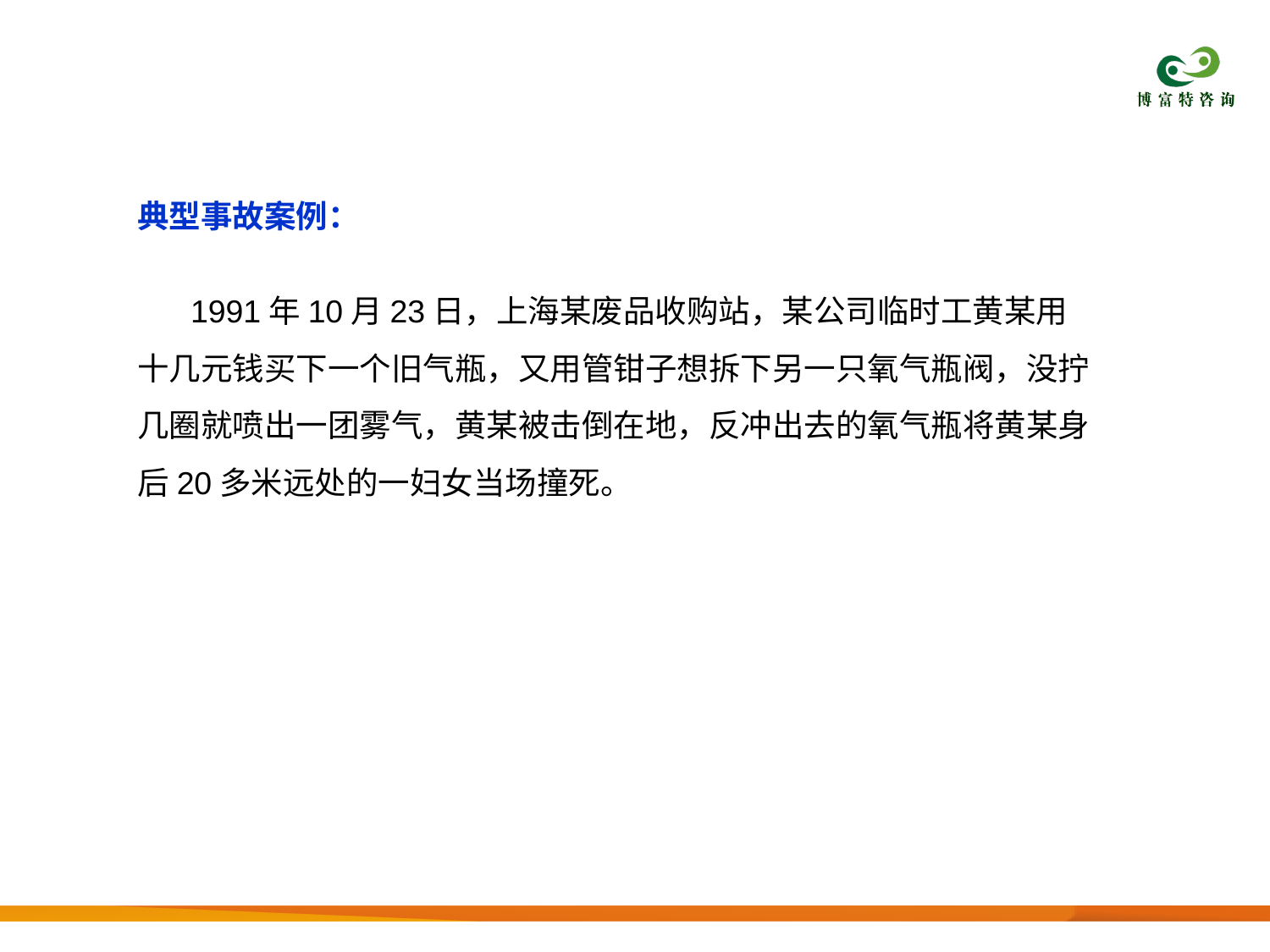

典型事故案例：

      1991年10月23日，上海某废品收购站，某公司临时工黄某用十几元钱买下一个旧气瓶，又用管钳子想拆下另一只氧气瓶阀，没拧几圈就喷出一团雾气，黄某被击倒在地，反冲出去的氧气瓶将黄某身后20多米远处的一妇女当场撞死。